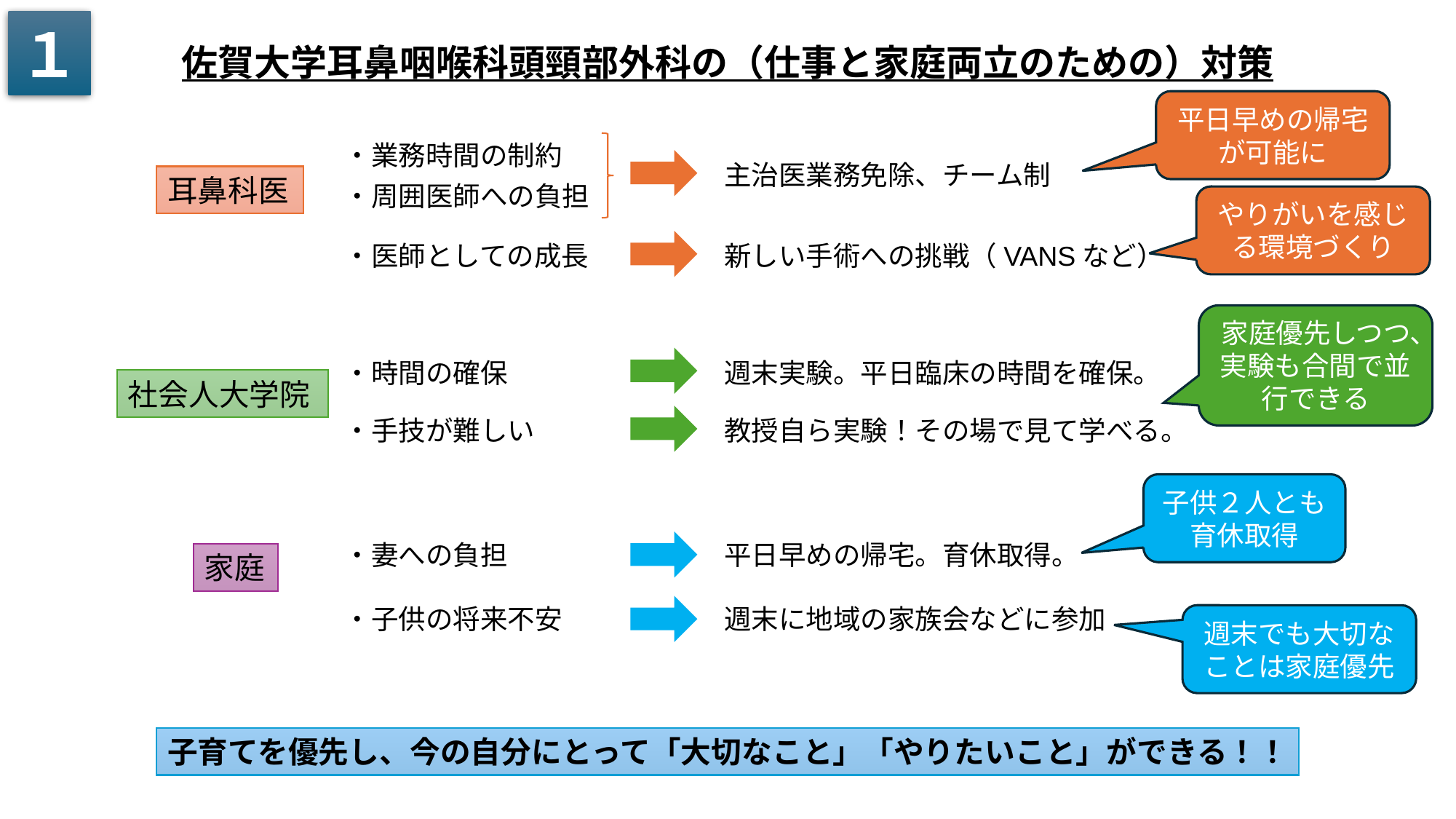

１
佐賀大学耳鼻咽喉科頭頸部外科の（仕事と家庭両立のための）対策
平日早めの帰宅が可能に
・業務時間の制約

主治医業務免除、チーム制
耳鼻科医
・周囲医師への負担
やりがいを感じる環境づくり
・医師としての成長

新しい手術への挑戦（VANSなど）
家庭優先しつつ、実験も合間で並行できる
・時間の確保

週末実験。平日臨床の時間を確保。
社会人大学院
・手技が難しい

教授自ら実験！その場で見て学べる。
子供２人とも育休取得
・妻への負担
平日早めの帰宅。育休取得。

家庭
・子供の将来不安
週末に地域の家族会などに参加

週末でも大切なことは家庭優先
子育てを優先し、今の自分にとって「大切なこと」「やりたいこと」ができる！！